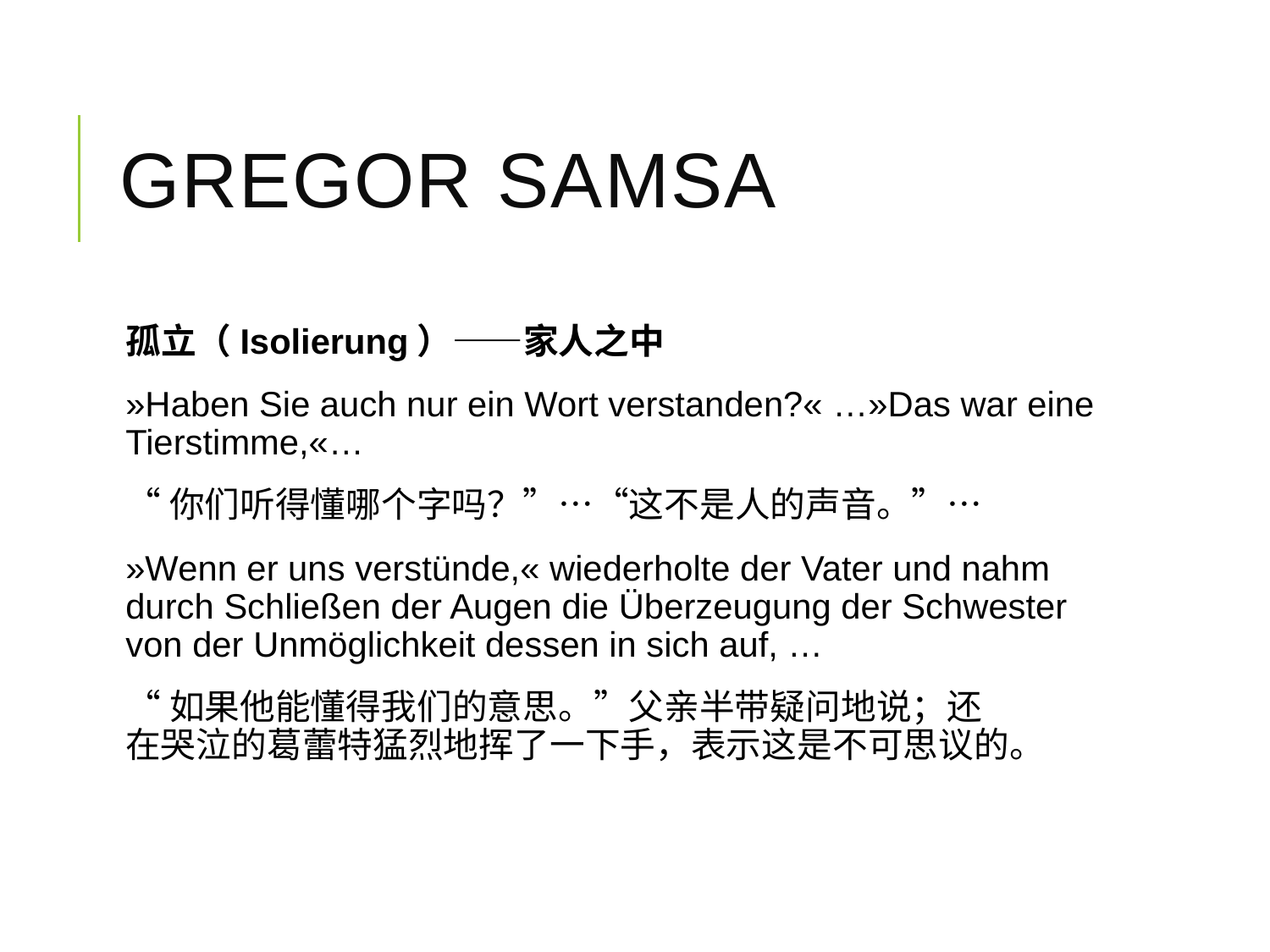

# Gregor Samsa
孤立（Isolierung）——家人之中
»Haben Sie auch nur ein Wort verstanden?« …»Das war eine Tierstimme,«…
“你们听得懂哪个字吗？”…“这不是人的声音。”…
»Wenn er uns verstünde,« wiederholte der Vater und nahm durch Schließen der Augen die Überzeugung der Schwester von der Unmöglichkeit dessen in sich auf, …
“如果他能懂得我们的意思。”父亲半带疑问地说；还
在哭泣的葛蕾特猛烈地挥了一下手，表示这是不可思议的。